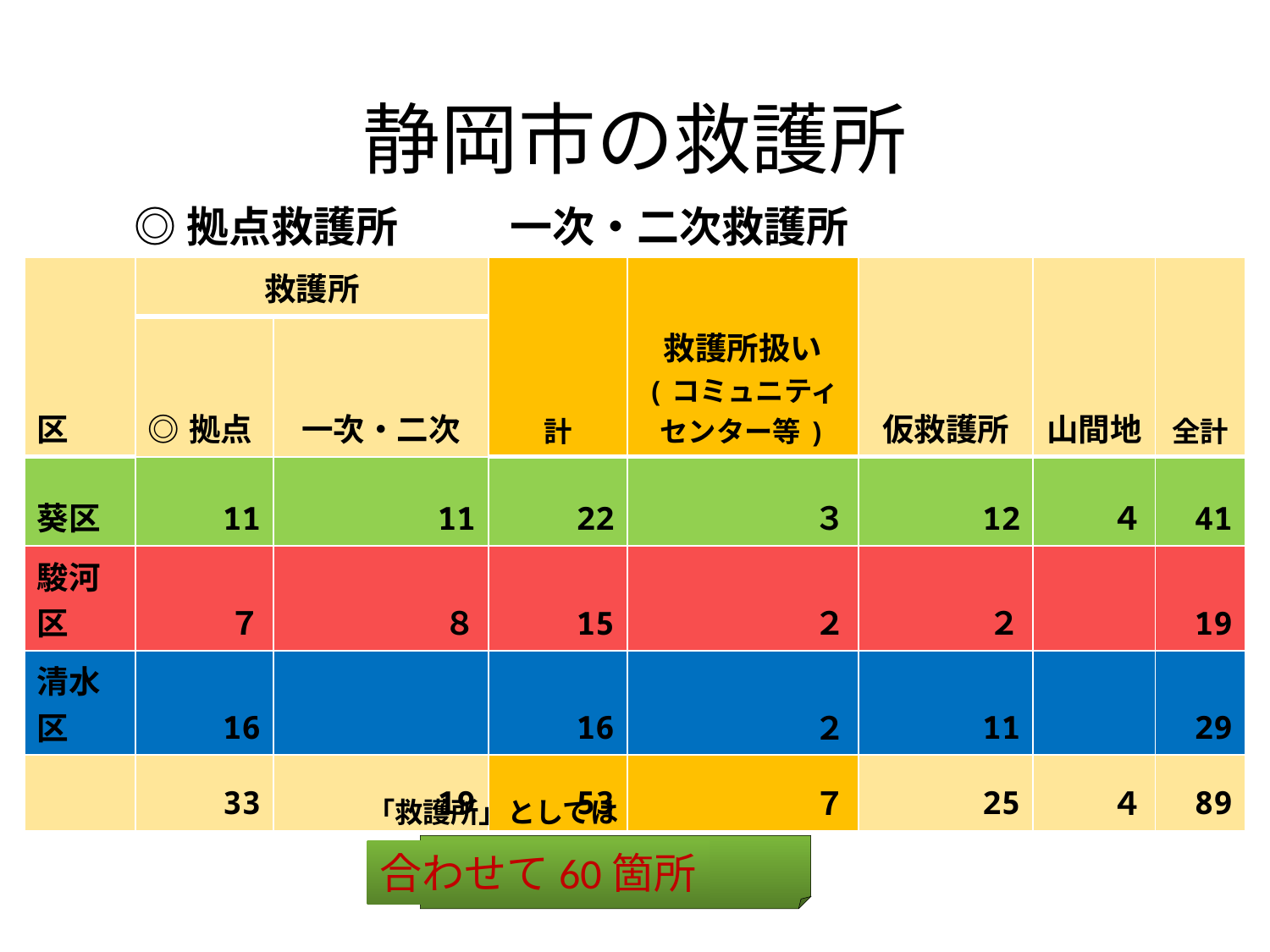

# 静岡市の救護所
◎拠点救護所
一次・二次救護所
| 区 | 救護所 |  | 計 | 救護所扱い (コミュニティ センター等) | 仮救護所 | 山間地 | 全計 |
| --- | --- | --- | --- | --- | --- | --- | --- |
|  | ◎拠点 | 一次・二次 |  |  |  |  |  |
| 葵区 | 11 | 11 | 22 | ３ | 12 | ４ | 41 |
| 駿河区 | ７ | ８ | 15 | ２ | ２ |  | 19 |
| 清水区 | 16 |  | 16 | ２ | 11 |  | 29 |
|  | 33 | 19 | 53 | ７ | 25 | ４ | 89 |
「救護所」としては

合わせて60箇所